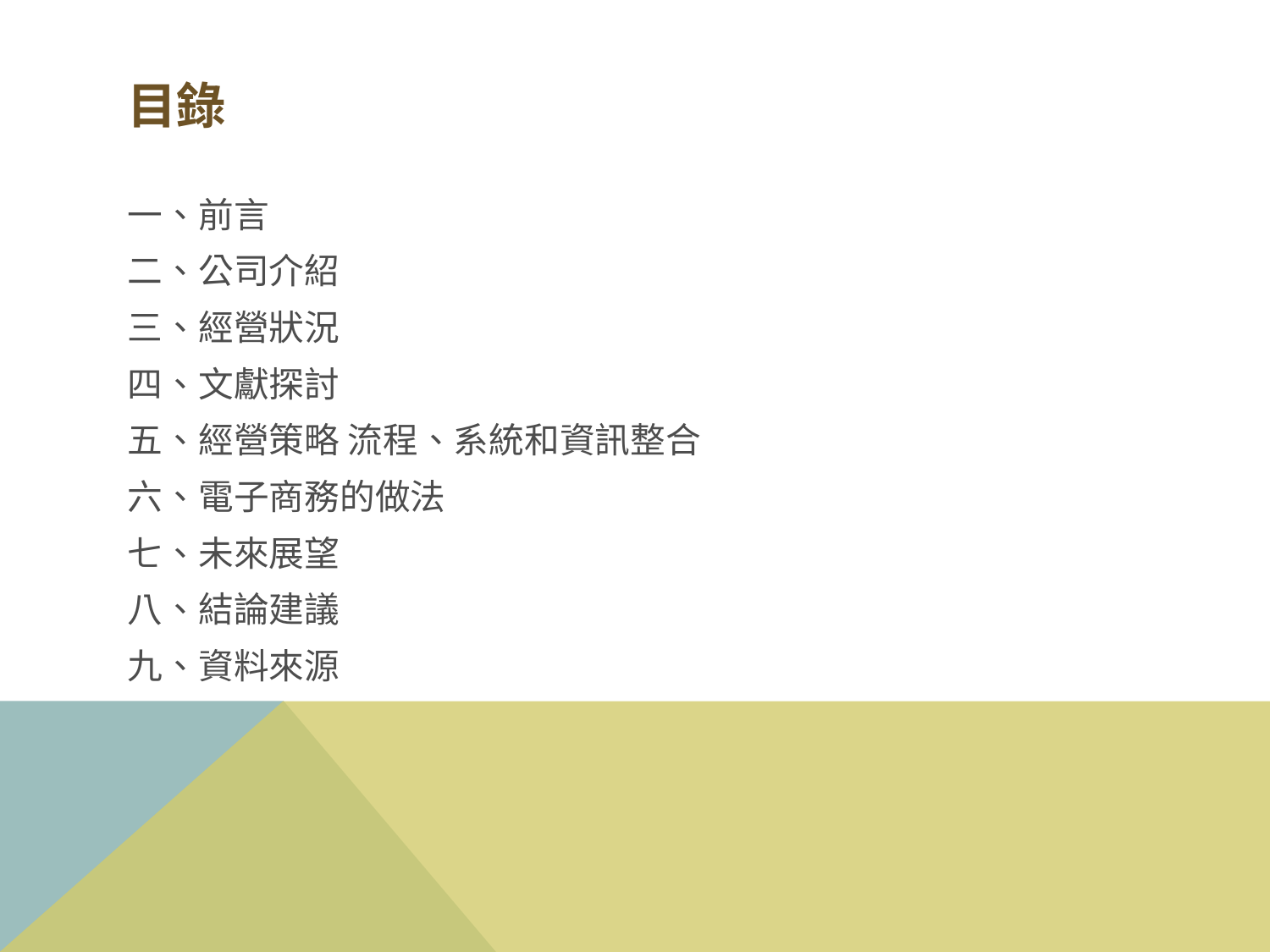

# 目錄
一、前言
二、公司介紹
三、經營狀況
四、文獻探討
五、經營策略 流程、系統和資訊整合
六、電子商務的做法
七、未來展望
八、結論建議
九、資料來源